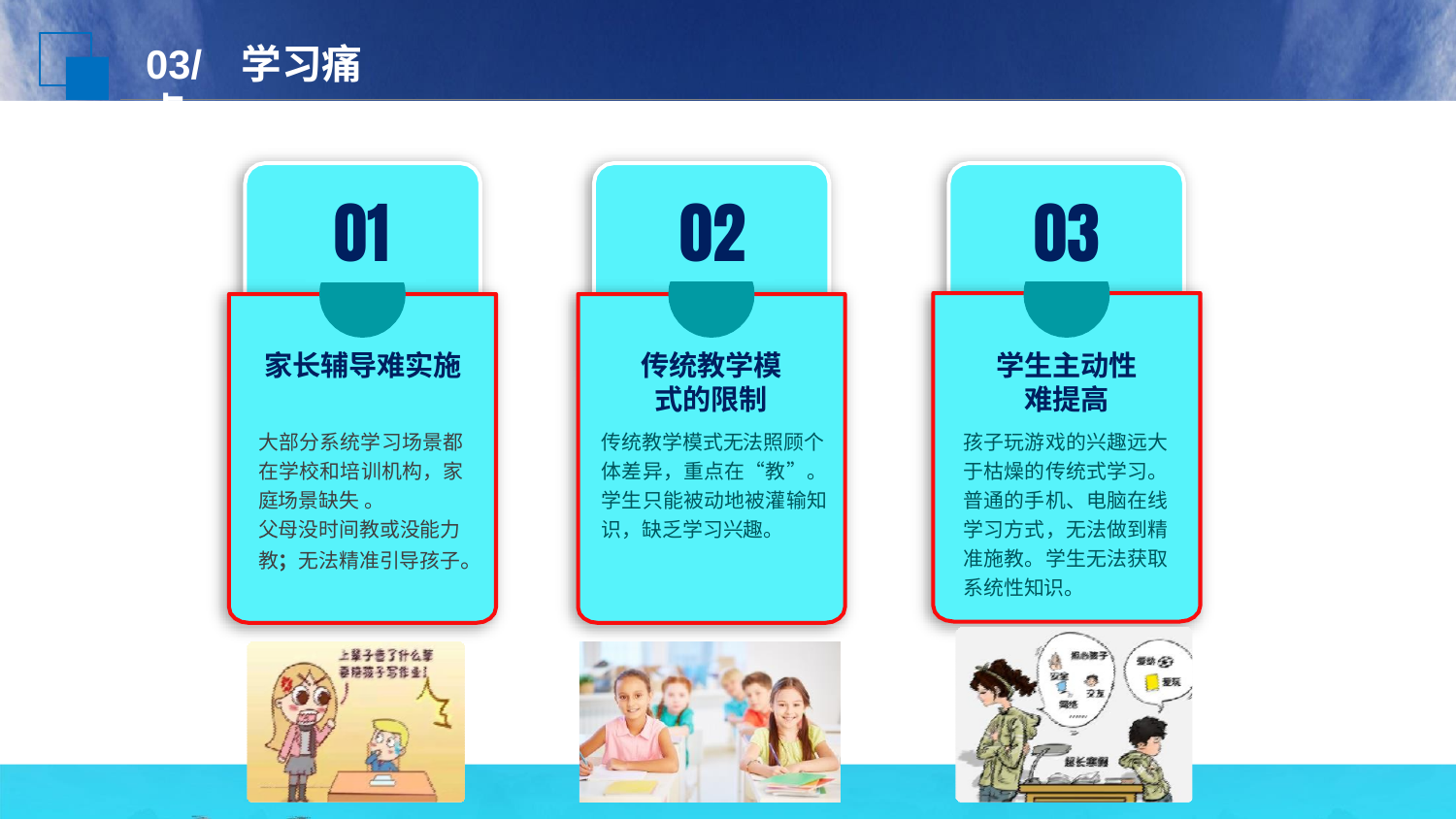

# 03/	学习痛点

01
02
03

家长辅导难实施
传统教学模 式的限制
学生主动性 难提高
大部分系统学习场景都 在学校和培训机构，家 庭场景缺失 。
父母没时间教或没能力
教；无法精准引导孩子。
孩子玩游戏的兴趣远大 于枯燥的传统式学习。 普通的手机、电脑在线 学习方式，无法做到精 准施教。学生无法获取 系统性知识。
传统教学模式无法照顾个
体差异，重点在“教”。 学生只能被动地被灌输知 识，缺乏学习兴趣。